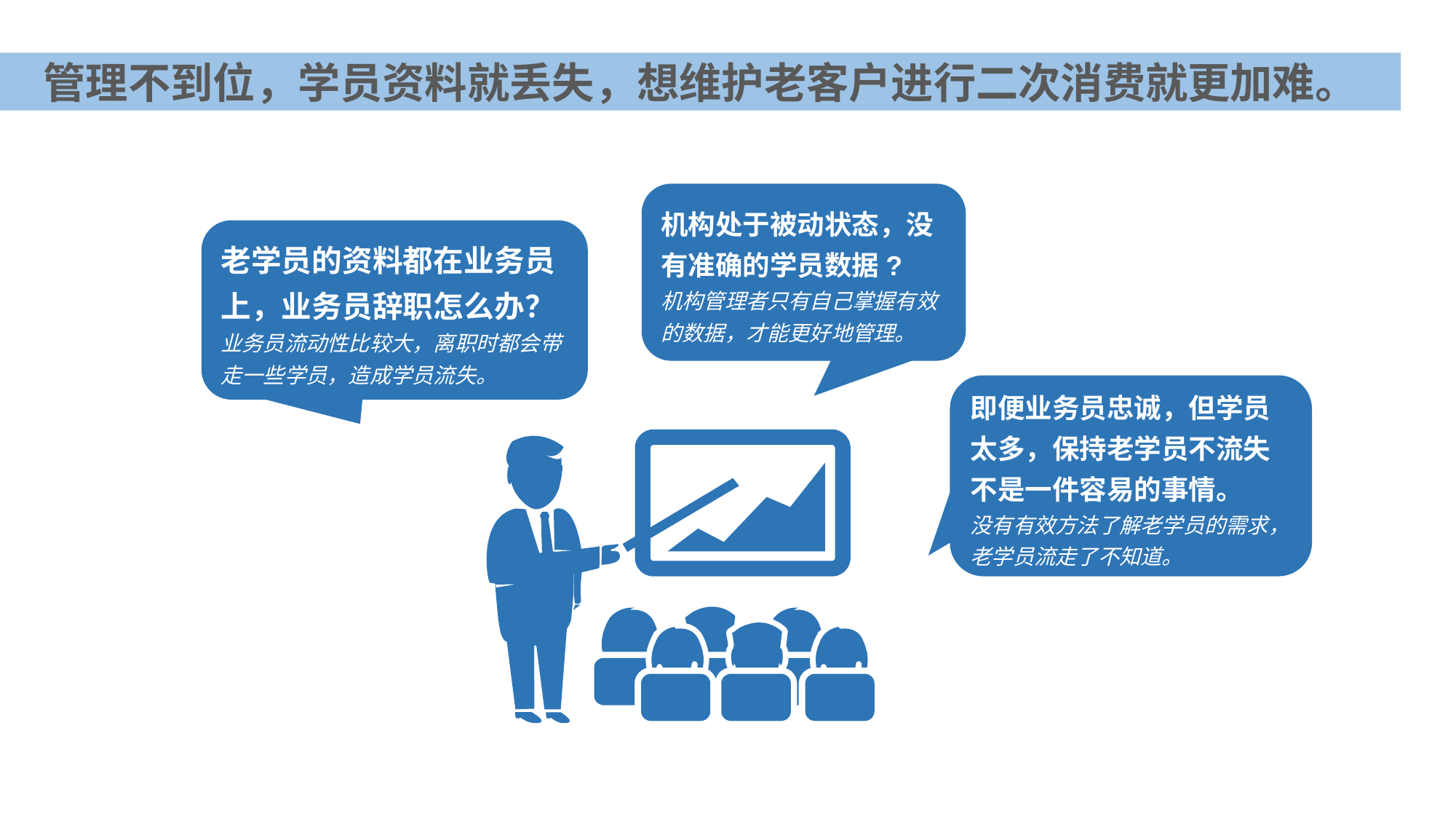

管理不到位，学员资料就丢失，想维护老客户进行二次消费就更加难。
机构处于被动状态，没有准确的学员数据?
机构管理者只有自己掌握有效的数据，才能更好地管理。
老学员的资料都在业务员上，业务员辞职怎么办？
业务员流动性比较大，离职时都会带走一些学员，造成学员流失。
即便业务员忠诚，但学员太多，保持老学员不流失不是一件容易的事情。
没有有效方法了解老学员的需求，老学员流走了不知道。